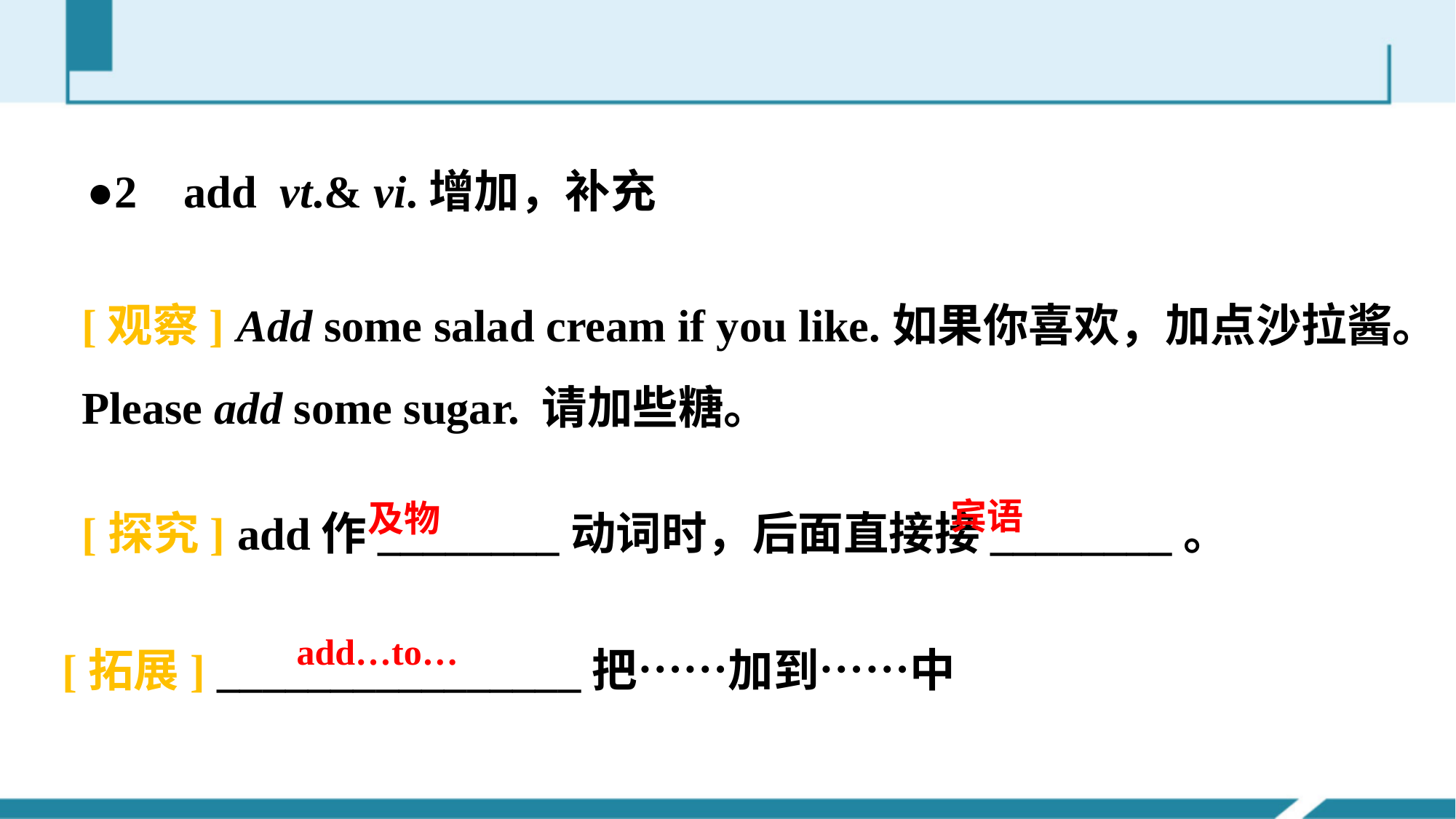

●2    add  vt.& vi.增加，补充
[观察] Add some salad cream if you like.如果你喜欢，加点沙拉酱。
Please add some sugar. 请加些糖。
[探究] add作________动词时，后面直接接________。
宾语
及物
[拓展] ________________把……加到……中
add…to…